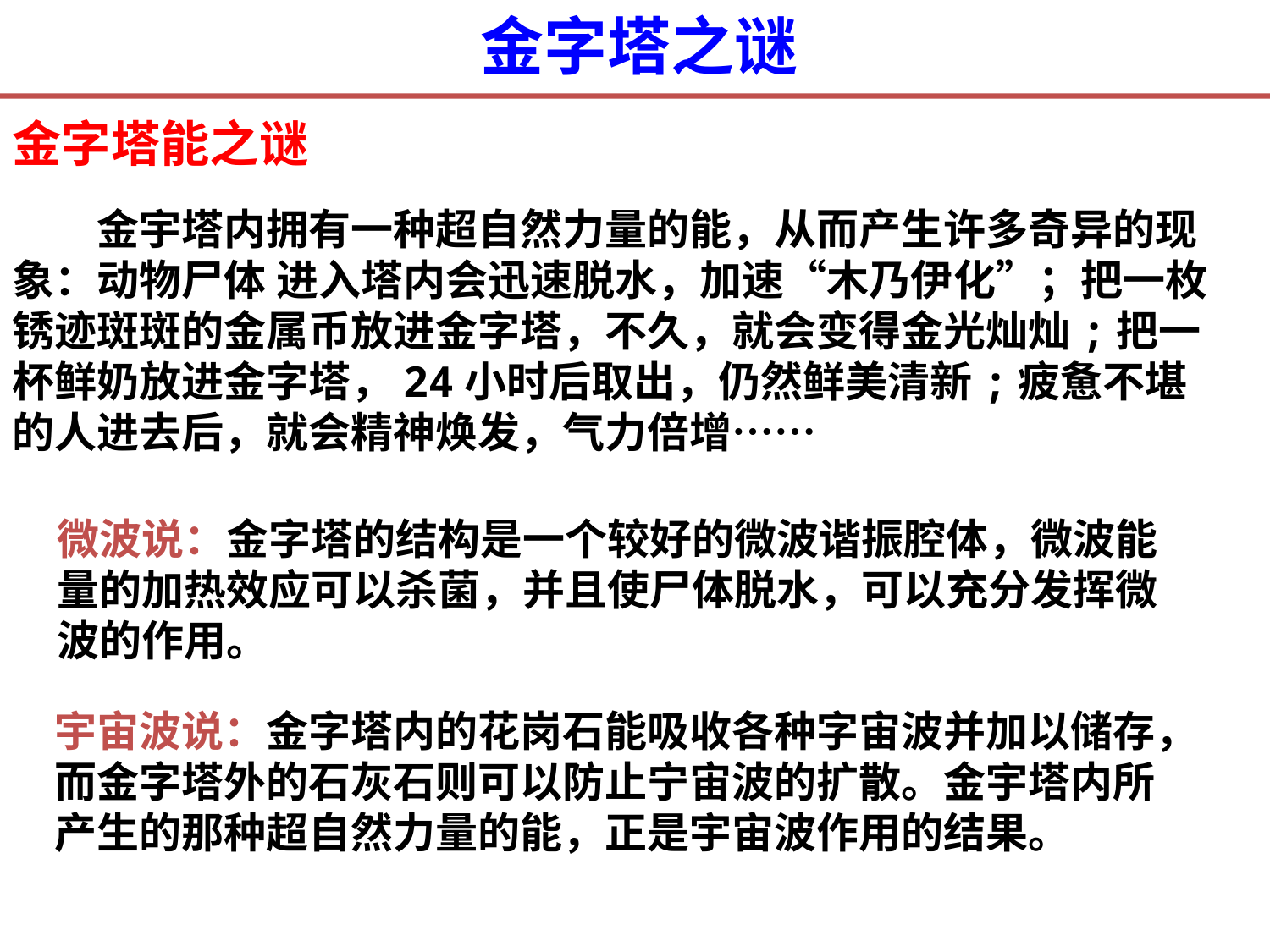

金字塔之谜

金字塔能之谜
　　金宇塔内拥有一种超自然力量的能，从而产生许多奇异的现象：动物尸体 进入塔内会迅速脱水，加速“木乃伊化”；把一枚锈迹斑斑的金属币放进金字塔，不久，就会变得金光灿灿;把一杯鲜奶放进金字塔，24小时后取出，仍然鲜美清新;疲惫不堪的人进去后，就会精神焕发，气力倍增……
微波说：金字塔的结构是一个较好的微波谐振腔体，微波能量的加热效应可以杀菌，并且使尸体脱水，可以充分发挥微波的作用。
宇宙波说：金字塔内的花岗石能吸收各种字宙波并加以储存，而金字塔外的石灰石则可以防止宁宙波的扩散。金宇塔内所产生的那种超自然力量的能，正是宇宙波作用的结果。